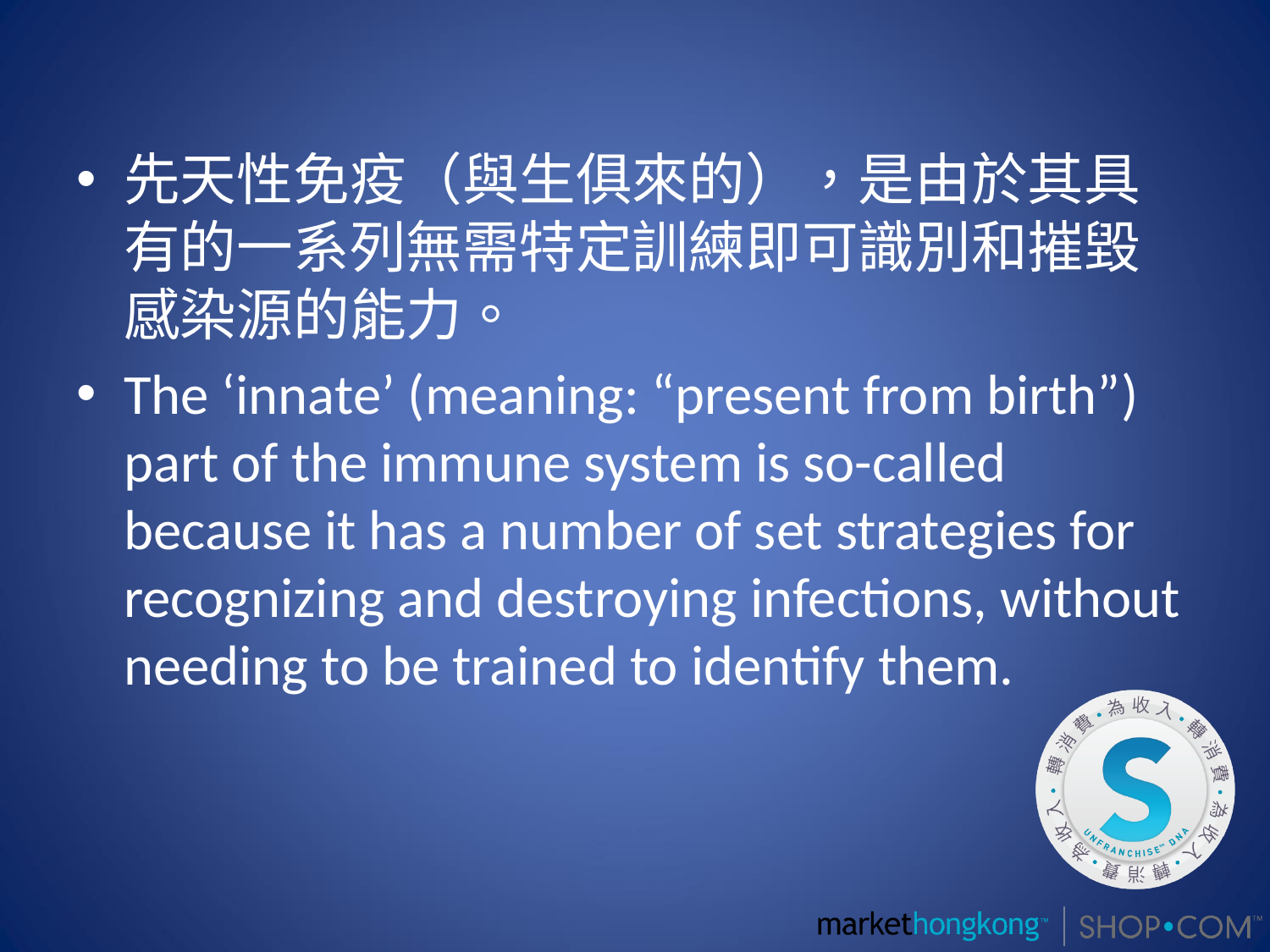

先天性免疫（與生俱來的），是由於其具有的一系列無需特定訓練即可識別和摧毀感染源的能力。
The ‘innate’ (meaning: “present from birth”) part of the immune system is so-called because it has a number of set strategies for recognizing and destroying infections, without needing to be trained to identify them.